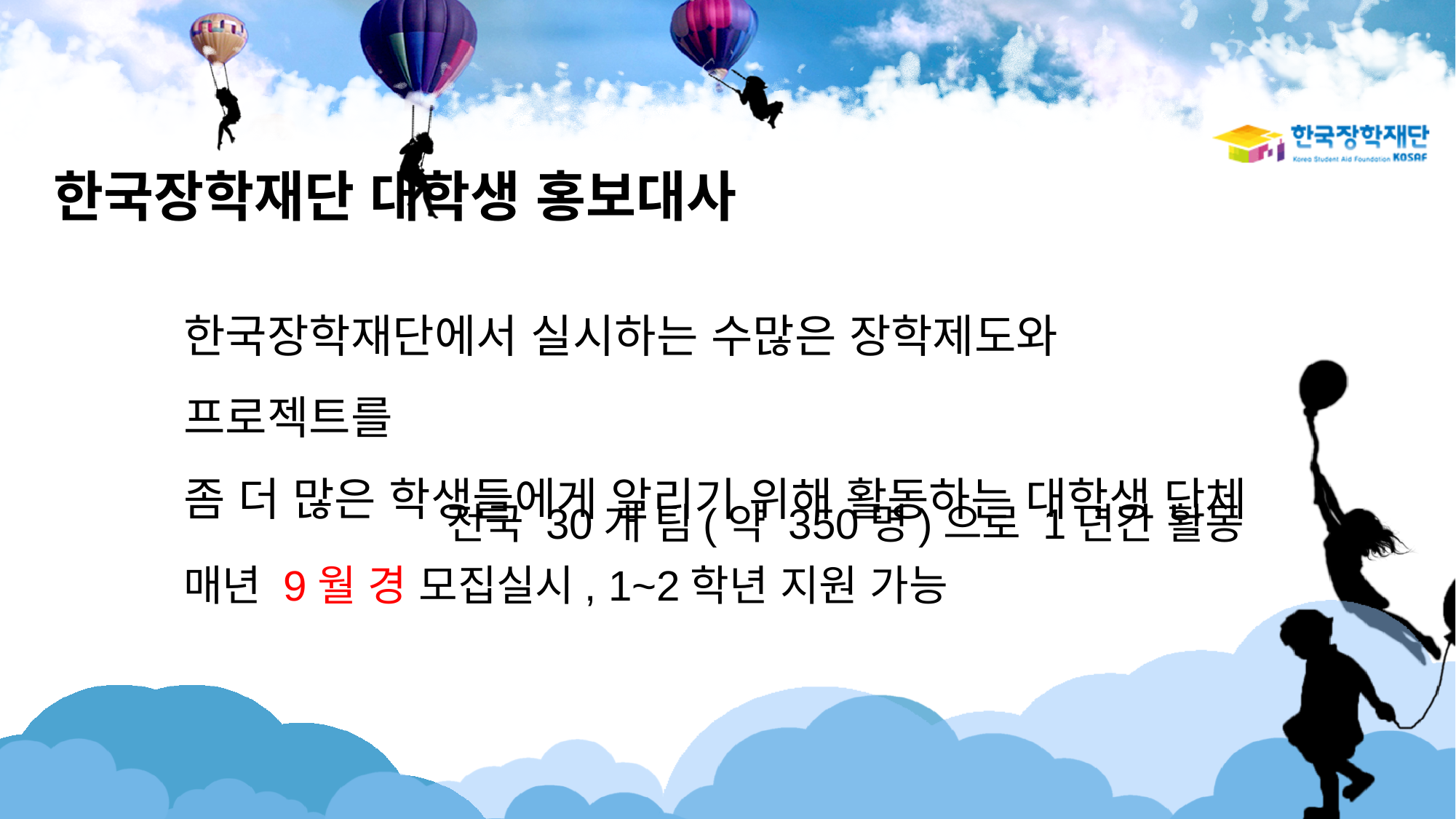

한국장학재단 대학생 홍보대사
한국장학재단에서 실시하는 수많은 장학제도와 프로젝트를
좀 더 많은 학생들에게 알리기 위해 활동하는 대학생 단체
전국 30개 팀(약 350명)으로 1년간 활동
매년 9월 경 모집실시, 1~2학년 지원 가능